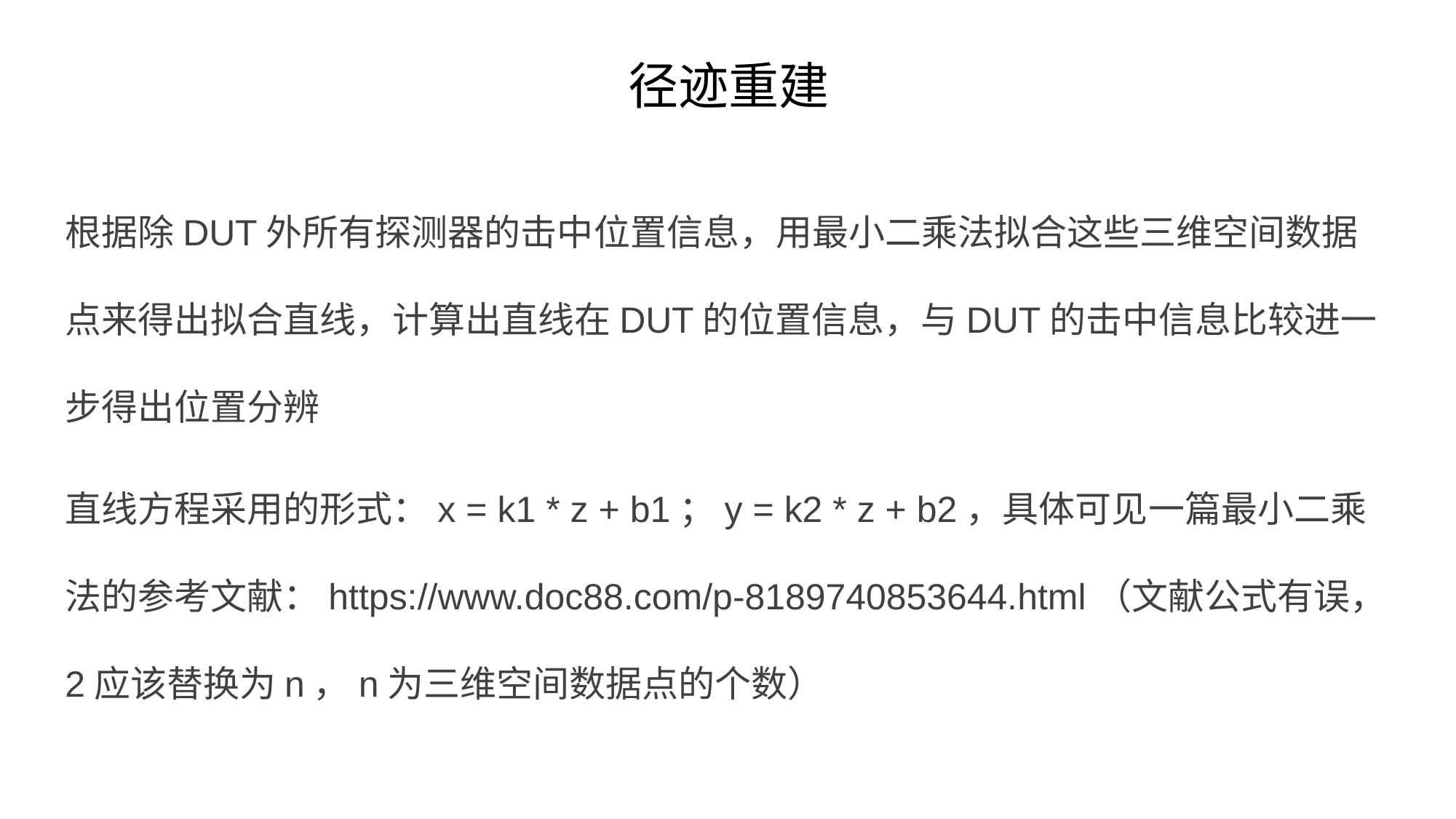

# 径迹重建
根据除DUT外所有探测器的击中位置信息，用最小二乘法拟合这些三维空间数据点来得出拟合直线，计算出直线在DUT的位置信息，与DUT的击中信息比较进一步得出位置分辨
直线方程采用的形式：x = k1 * z + b1；y = k2 * z + b2，具体可见一篇最小二乘法的参考文献：https://www.doc88.com/p-8189740853644.html（文献公式有误，2应该替换为n，n为三维空间数据点的个数）